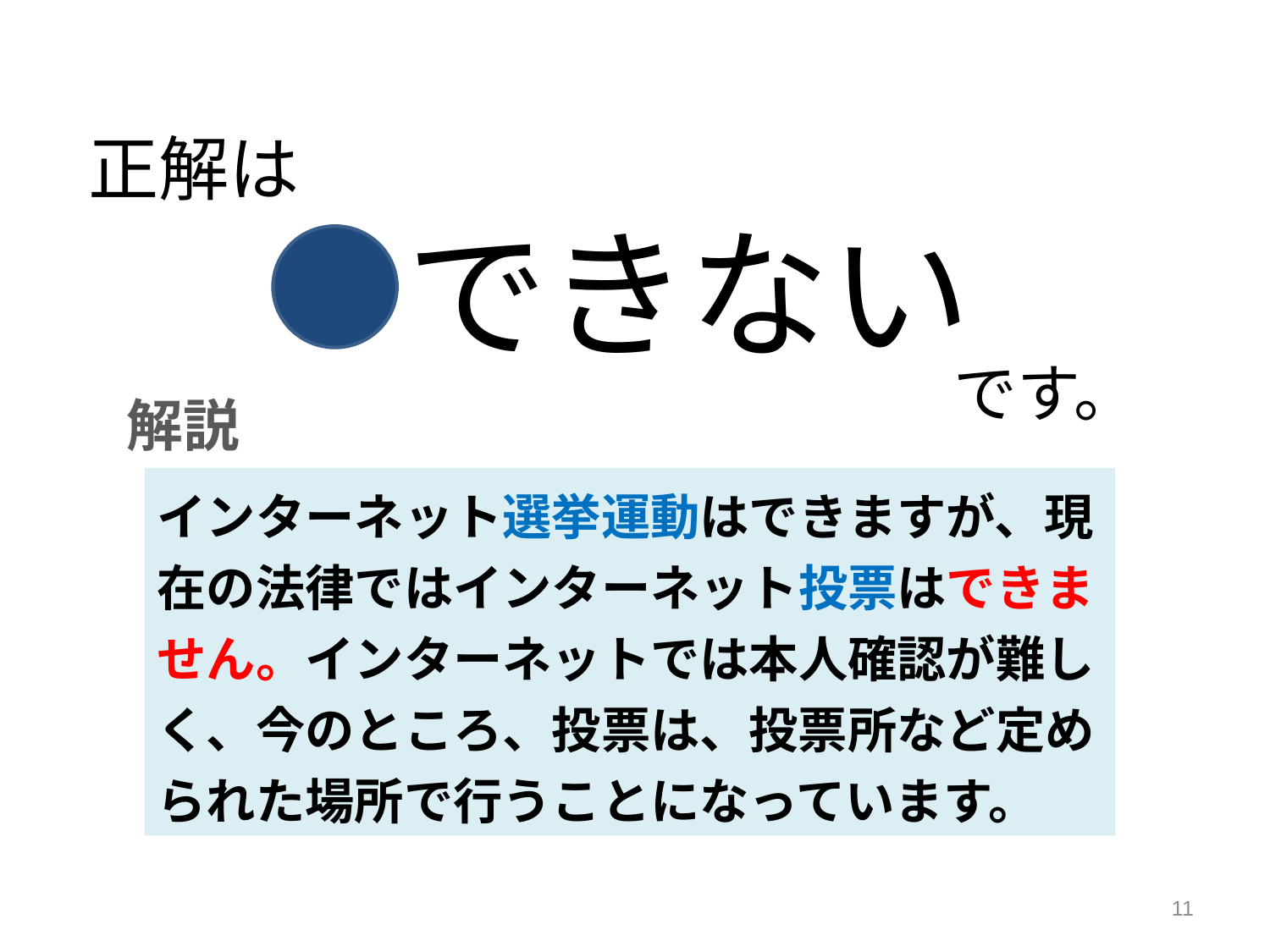

正解は
できない

です。
解説
インターネット選挙運動はできますが、現在の法律ではインターネット投票はできません。インターネットでは本人確認が難しく、今のところ、投票は、投票所など定められた場所で行うことになっています。
11